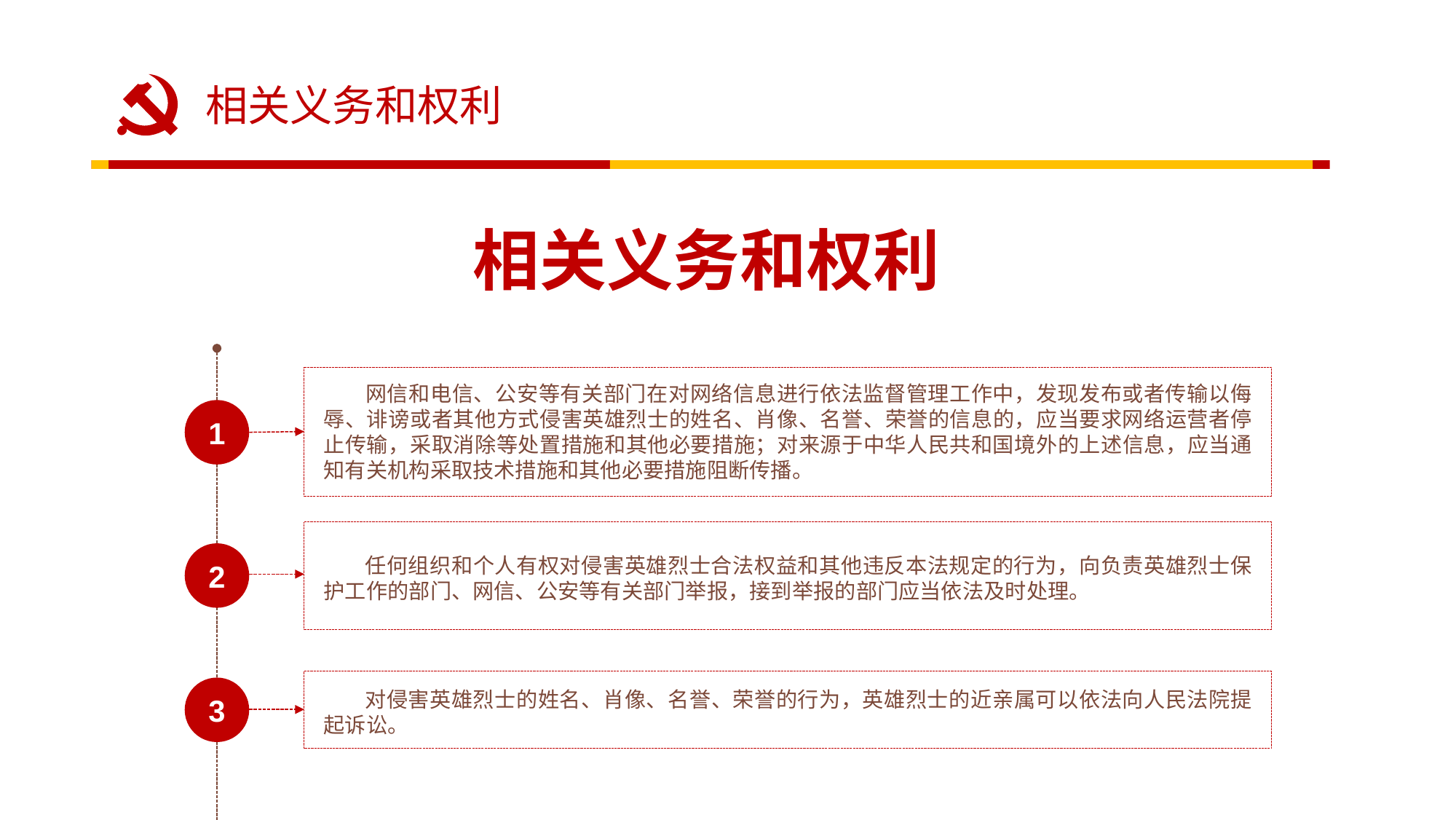

相关义务和权利

相关义务和权利

　    网信和电信、公安等有关部门在对网络信息进行依法监督管理工作中，发现发布或者传输以侮辱、诽谤或者其他方式侵害英雄烈士的姓名、肖像、名誉、荣誉的信息的，应当要求网络运营者停止传输，采取消除等处置措施和其他必要措施；对来源于中华人民共和国境外的上述信息，应当通知有关机构采取技术措施和其他必要措施阻断传播。
1

2
       任何组织和个人有权对侵害英雄烈士合法权益和其他违反本法规定的行为，向负责英雄烈士保护工作的部门、网信、公安等有关部门举报，接到举报的部门应当依法及时处理。

3
       对侵害英雄烈士的姓名、肖像、名誉、荣誉的行为，英雄烈士的近亲属可以依法向人民法院提起诉讼。
延时符